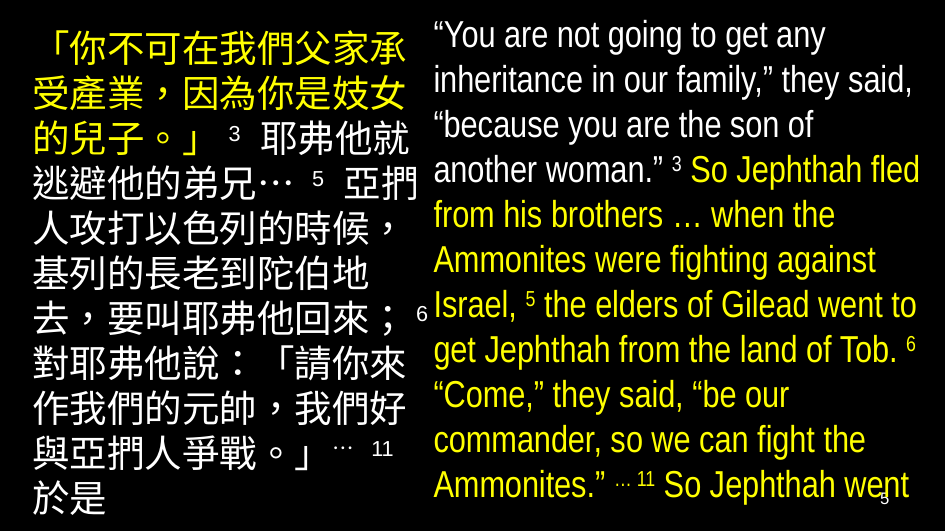

“You are not going to get any inheritance in our family,” they said, “because you are the son of another woman.” 3 So Jephthah fled from his brothers … when the Ammonites were fighting against Israel, 5 the elders of Gilead went to get Jephthah from the land of Tob. 6 “Come,” they said, “be our commander, so we can fight the Ammonites.” … 11 So Jephthah went
「你不可在我們父家承受產業，因為你是妓女的兒子。」3 耶弗他就逃避他的弟兄… 5 亞捫人攻打以色列的時候，基列的長老到陀伯地去，要叫耶弗他回來；6 對耶弗他說：「請你來作我們的元帥，我們好與亞捫人爭戰。」… 11 於是

5